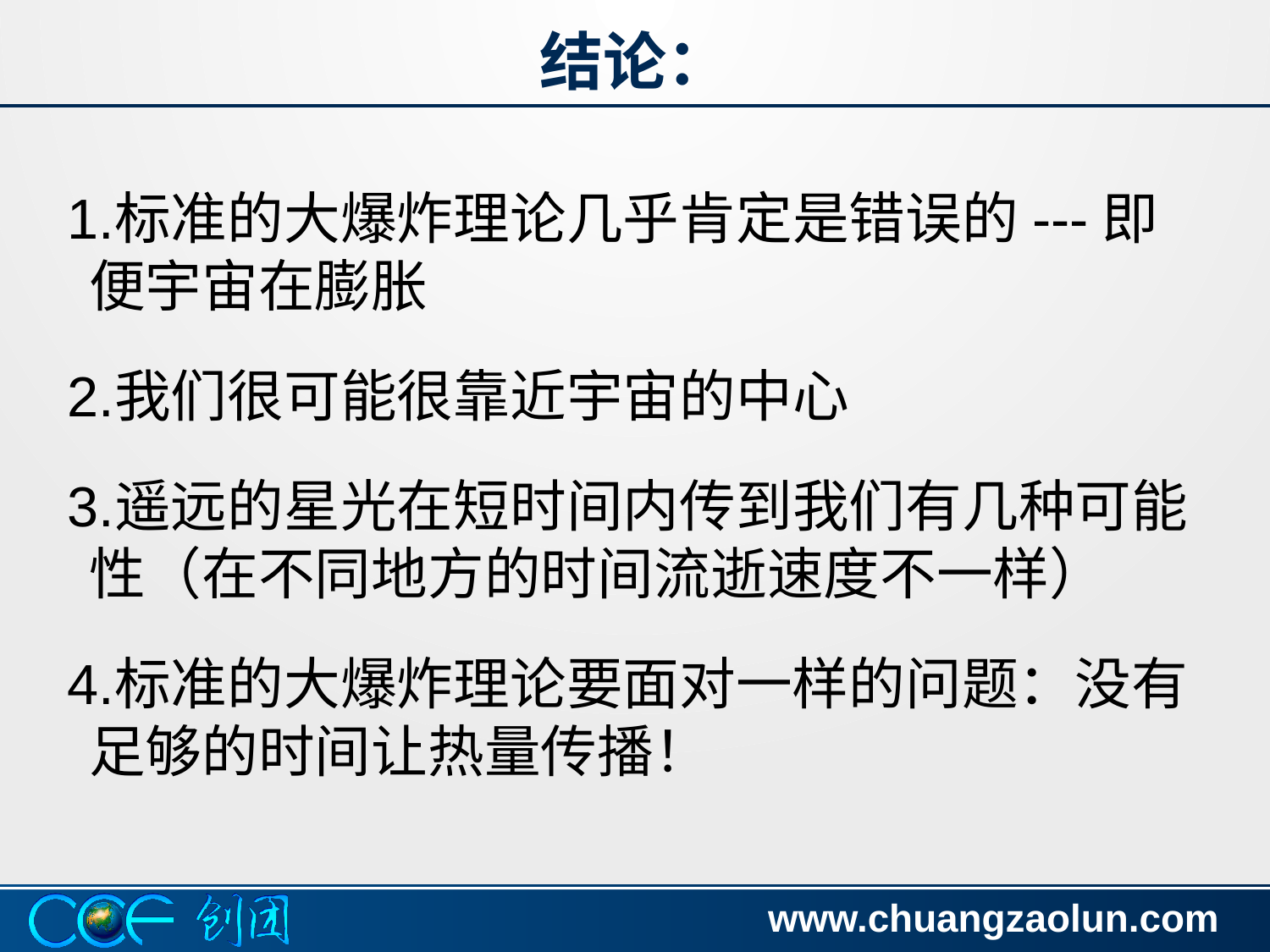

# 结论：
标准的大爆炸理论几乎肯定是错误的---即便宇宙在膨胀

我们很可能很靠近宇宙的中心

遥远的星光在短时间内传到我们有几种可能性（在不同地方的时间流逝速度不一样）

标准的大爆炸理论要面对一样的问题：没有足够的时间让热量传播！